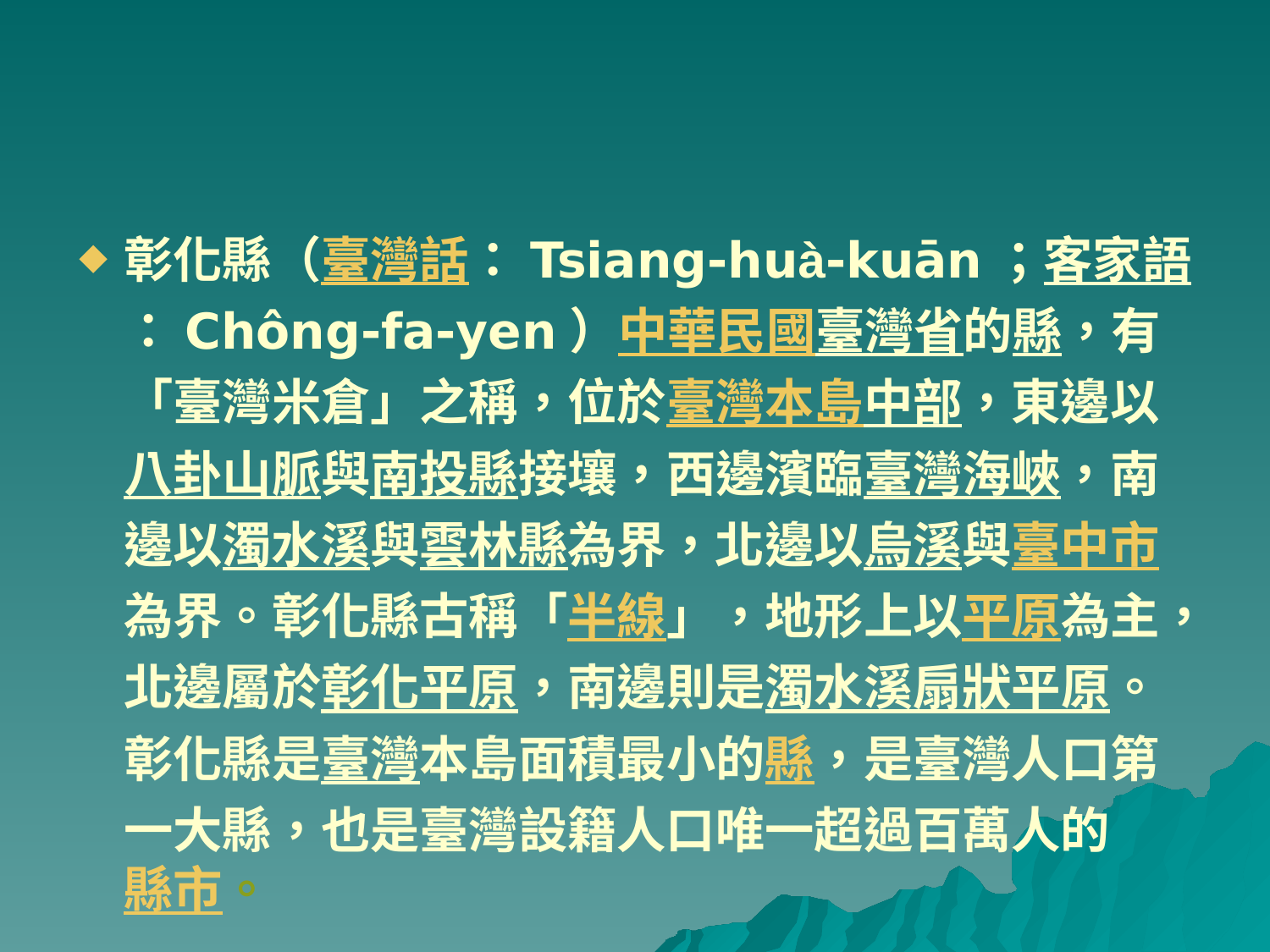

#
彰化縣（臺灣話：Tsiang-huà-kuān；客家語：Chông-fa-yen）中華民國臺灣省的縣，有「臺灣米倉」之稱，位於臺灣本島中部，東邊以八卦山脈與南投縣接壤，西邊濱臨臺灣海峽，南邊以濁水溪與雲林縣為界，北邊以烏溪與臺中市為界。彰化縣古稱「半線」，地形上以平原為主，北邊屬於彰化平原，南邊則是濁水溪扇狀平原。彰化縣是臺灣本島面積最小的縣，是臺灣人口第一大縣，也是臺灣設籍人口唯一超過百萬人的縣市。